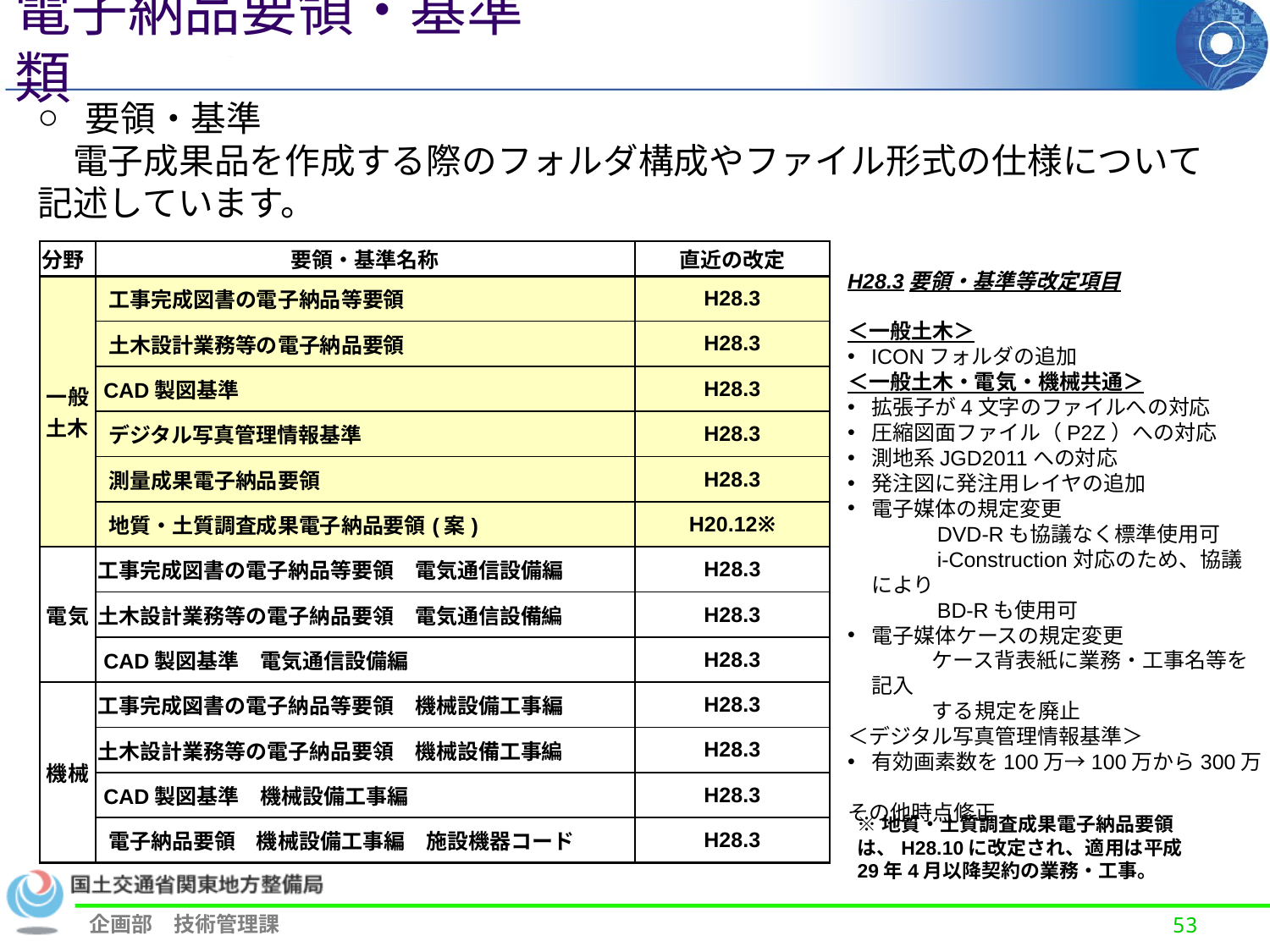

電子納品要領・基準類
要領・基準
　電子成果品を作成する際のフォルダ構成やファイル形式の仕様について記述しています。
| 分野 | 要領・基準名称 | 直近の改定 |
| --- | --- | --- |
| 一般 土木 | 工事完成図書の電子納品等要領 | H28.3 |
|  | 土木設計業務等の電子納品要領 | H28.3 |
|  | CAD製図基準 | H28.3 |
|  | デジタル写真管理情報基準 | H28.3 |
|  | 測量成果電子納品要領 | H28.3 |
|  | 地質・土質調査成果電子納品要領(案) | H20.12※ |
| 電気 | 工事完成図書の電子納品等要領　電気通信設備編 | H28.3 |
|  | 土木設計業務等の電子納品要領　電気通信設備編 | H28.3 |
|  | CAD製図基準　電気通信設備編 | H28.3 |
| 機械 | 工事完成図書の電子納品等要領　機械設備工事編 | H28.3 |
|  | 土木設計業務等の電子納品要領　機械設備工事編 | H28.3 |
|  | CAD製図基準　機械設備工事編 | H28.3 |
|  | 電子納品要領　機械設備工事編　施設機器コード | H28.3 |
H28.3要領・基準等改定項目

＜一般土木＞
ICONフォルダの追加
＜一般土木・電気・機械共通＞
拡張子が4文字のファイルへの対応
圧縮図面ファイル（P2Z）への対応
測地系JGD2011への対応
発注図に発注用レイヤの追加
電子媒体の規定変更
　　　　DVD-Rも協議なく標準使用可
　　　　i-Construction対応のため、協議により
　　　　BD-Rも使用可
電子媒体ケースの規定変更
　　　　ケース背表紙に業務・工事名等を記入
　　　　する規定を廃止
＜デジタル写真管理情報基準＞
有効画素数を100万→100万から300万

その他時点修正

※地質・土質調査成果電子納品要領は、H28.10に改定され、適用は平成29年4月以降契約の業務・工事。